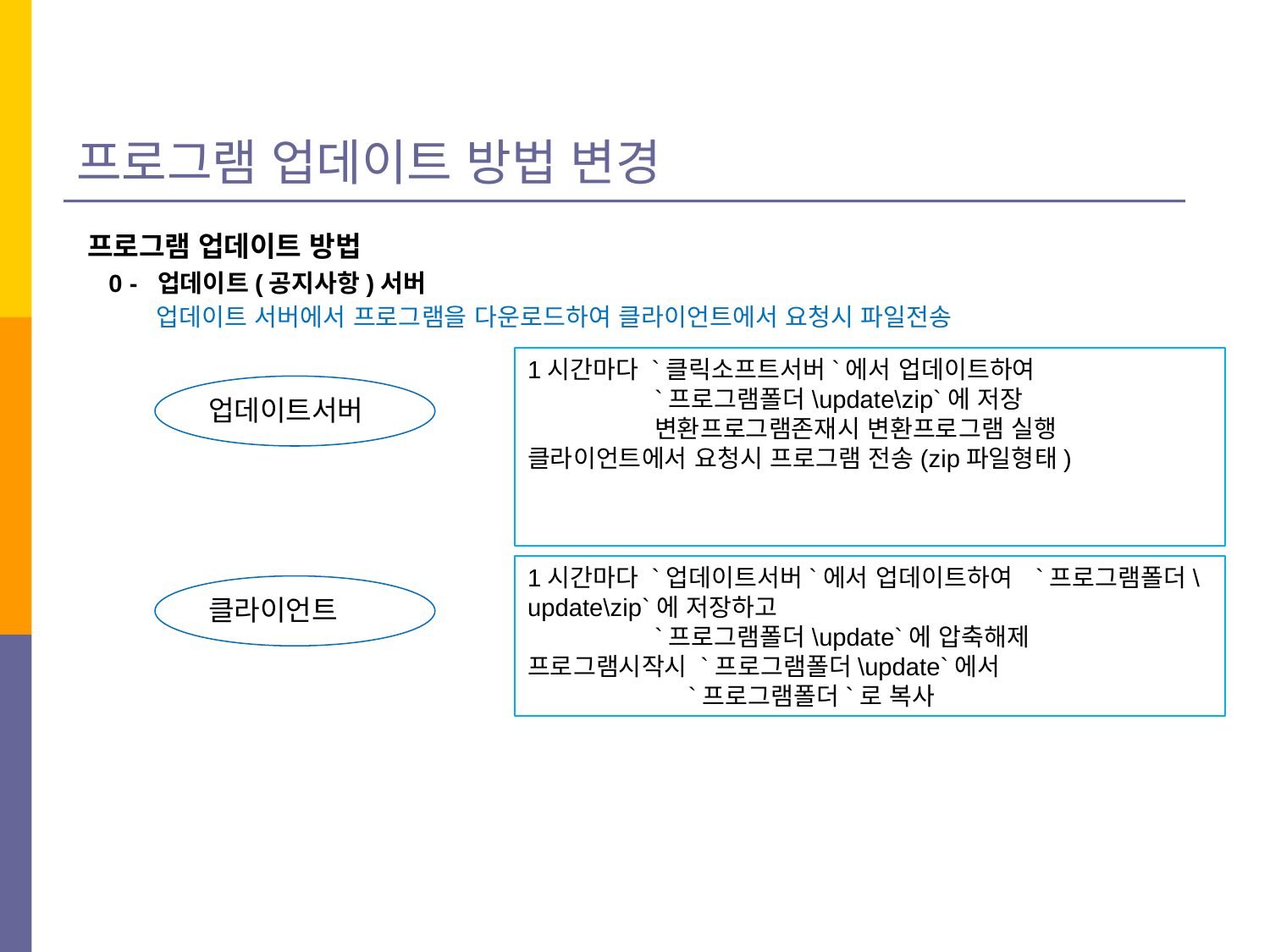

프로그램 업데이트 방법 변경
프로그램 업데이트 방법
   0 -  업데이트(공지사항)서버
         업데이트 서버에서 프로그램을 다운로드하여 클라이언트에서 요청시 파일전송

1시간마다 `클릭소프트서버`에서 업데이트하여
	`프로그램폴더\update\zip`에 저장
	변환프로그램존재시 변환프로그램 실행
클라이언트에서 요청시 프로그램 전송(zip파일형태)
업데이트서버
1시간마다 `업데이트서버`에서 업데이트하여   	`프로그램폴더\update\zip`에 저장하고
 	`프로그램폴더\update`에 압축해제
프로그램시작시 `프로그램폴더\update`에서
                       `프로그램폴더`로 복사
클라이언트